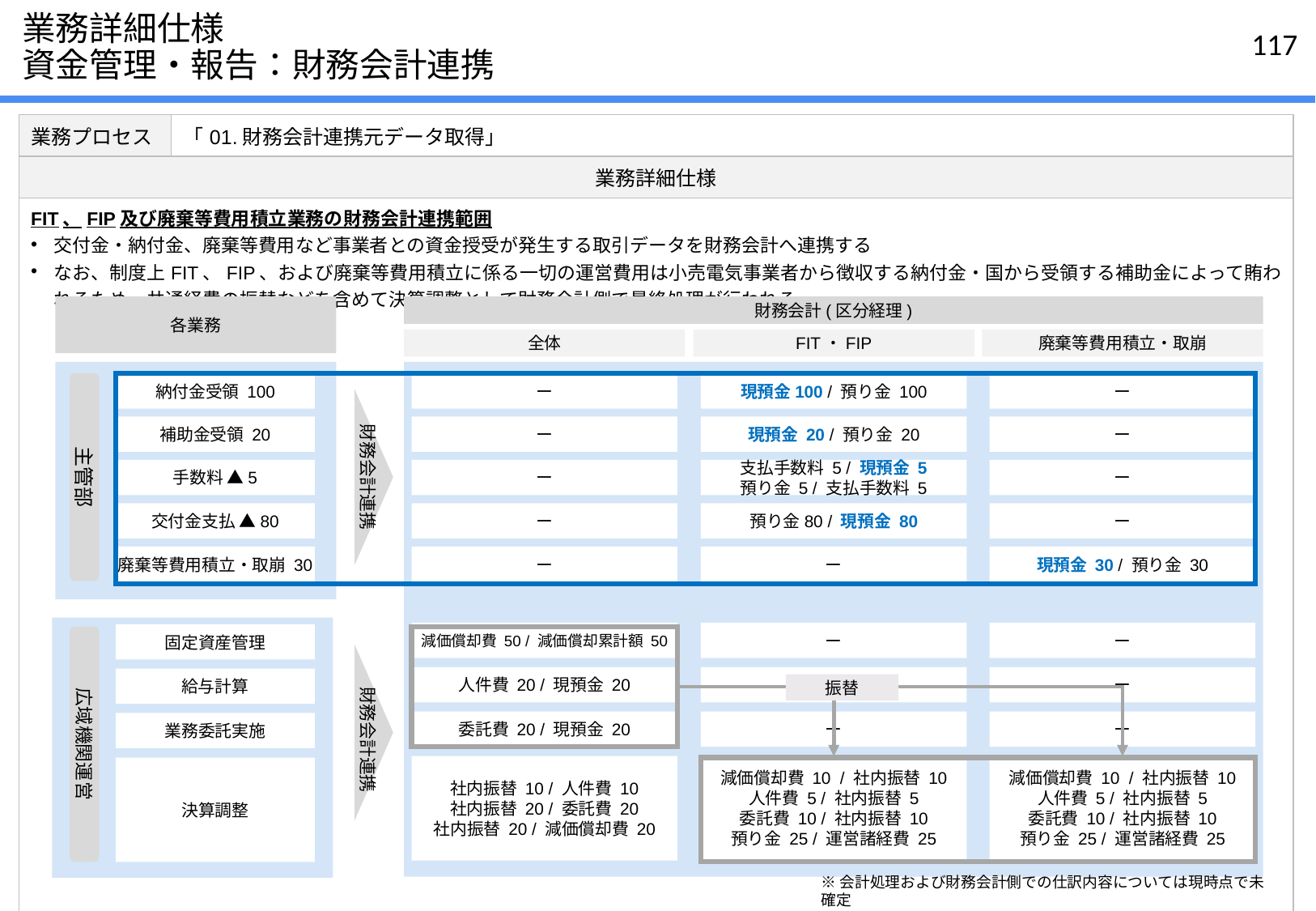

# 業務詳細仕様 資金管理・報告：財務会計連携
| 業務プロセス | 「01.財務会計連携元データ取得」 |
| --- | --- |
| 業務詳細仕様 |  |
| FIT、FIP及び廃棄等費用積立業務の財務会計連携範囲 交付金・納付金、廃棄等費用など事業者との資金授受が発生する取引データを財務会計へ連携する なお、制度上FIT、FIP、および廃棄等費用積立に係る一切の運営費用は小売電気事業者から徴収する納付金・国から受領する補助金によって賄われるため、共通経費の振替などを含めて決算調整として財務会計側で最終処理が行われる |  |
各業務
財務会計(区分経理)
全体
FIT・FIP
廃棄等費用積立・取崩

主管部
納付金受領 100

財務会計連携
ー
現預金100 / 預り金 100
ー
補助金受領 20
ー
現預金 20 / 預り金 20
ー

手数料 ▲5
ー
支払手数料 5 / 現預金 5
預り金 5 / 支払手数料 5
ー
交付金支払 ▲80
ー
預り金80 / 現預金 80
ー
廃棄等費用積立・取崩 30
ー
ー
現預金 30 / 預り金 30

減価償却費 50 / 減価償却累計額 50
ー
ー
固定資産管理
広域機関運営

財務会計連携
人件費 20 / 現預金 20
ー
ー
給与計算
振替
委託費 20 / 現預金 20
ー
ー
業務委託実施

社内振替 10 / 人件費 10
社内振替 20 / 委託費 20
社内振替 20 / 減価償却費 20
減価償却費 10  / 社内振替 10
人件費 5 / 社内振替 5
委託費 10 / 社内振替 10
預り金 25 / 運営諸経費 25
減価償却費 10  / 社内振替 10
人件費 5 / 社内振替 5
委託費 10 / 社内振替 10
預り金 25 / 運営諸経費 25

決算調整
※会計処理および財務会計側での仕訳内容については現時点で未確定